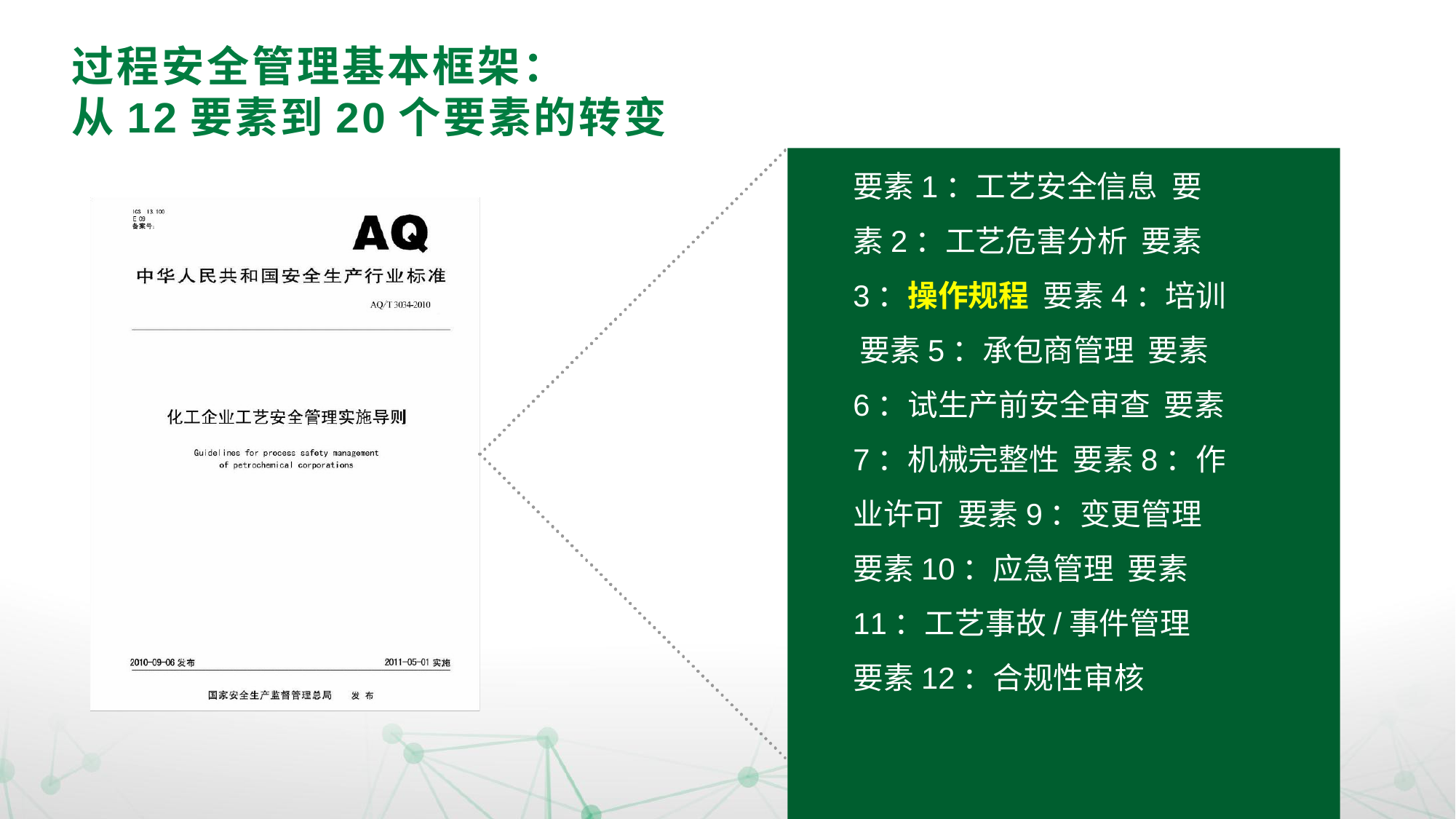

# 过程安全管理基本框架：
从12要素到20个要素的转变

要素1：工艺安全信息  要素2：工艺危害分析  要素3：操作规程  要素4：培训  要素5：承包商管理  要素6：试生产前安全审查  要素7：机械完整性  要素8：作业许可  要素9：变更管理  要素10：应急管理  要素11：工艺事故/事件管理  要素12：合规性审核